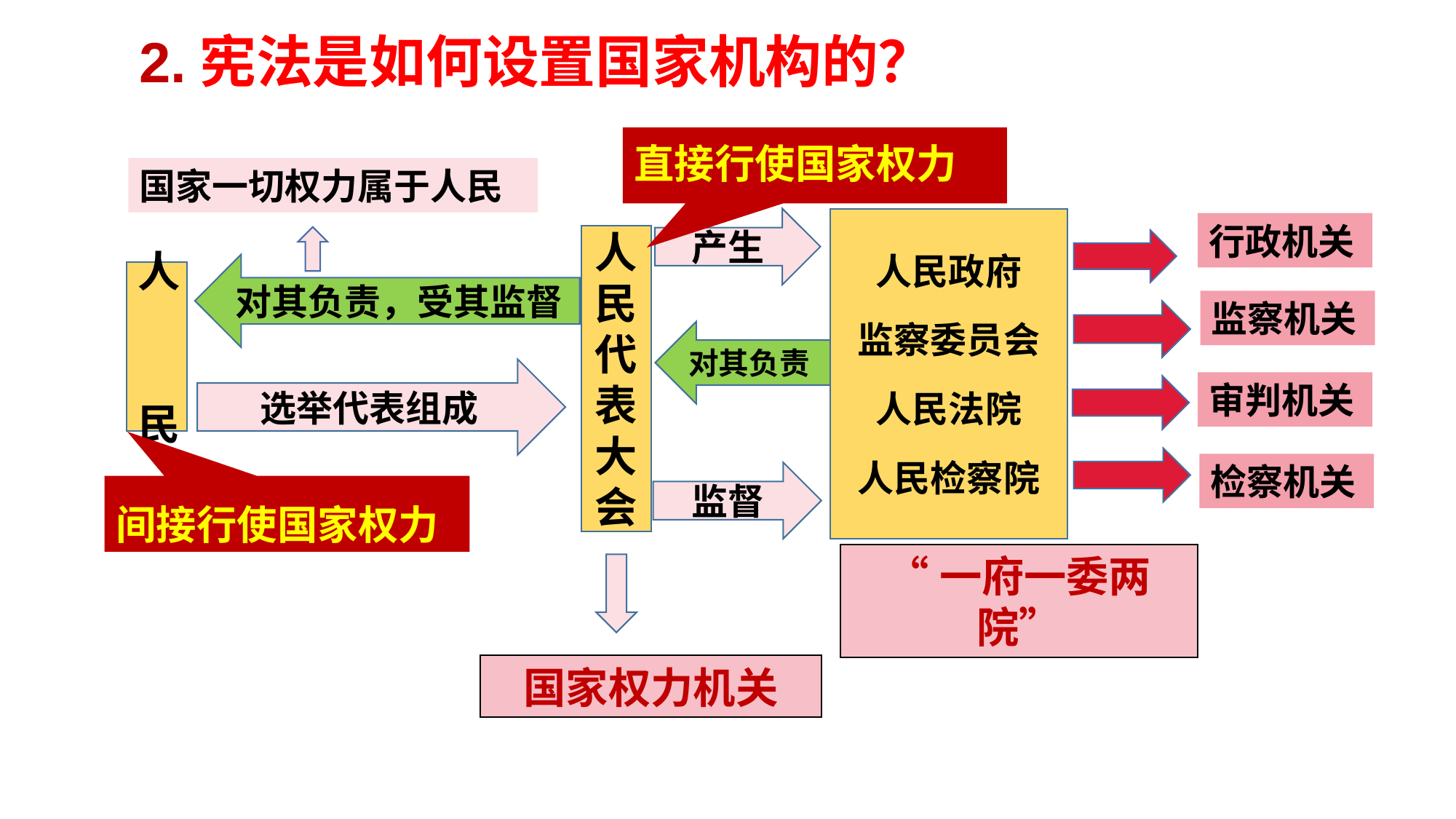

2.宪法是如何设置国家机构的？

直接行使国家权力
国家一切权力属于人民
产生
人民政府

监察委员会

人民法院

人民检察院
行政机关
人民代表大会

对其负责，受其监督
人     民
监察机关

对其负责
选举代表组成
审判机关

检察机关
监督
间接行使国家权力

“一府一委两院”

国家权力机关